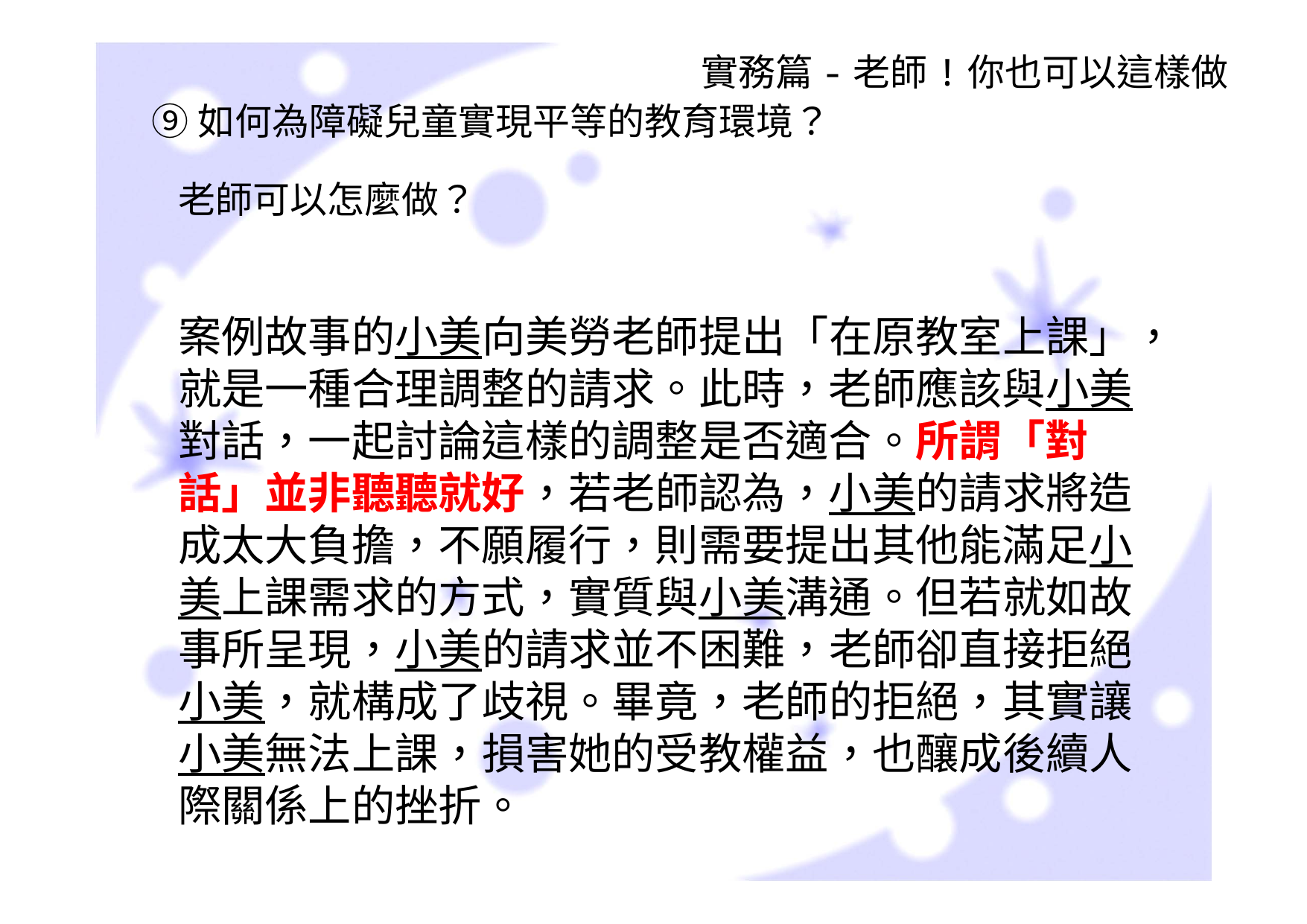

實務篇-老師!你也可以這樣做
 ⑨如何為障礙兒童實現平等的教育環境？
老師可以怎麼做？
案例故事的小美向美勞老師提出「在原教室上課」，就是一種合理調整的請求。此時，老師應該與小美對話，一起討論這樣的調整是否適合。所謂「對話」並非聽聽就好，若老師認為，小美的請求將造成太大負擔，不願履行，則需要提出其他能滿足小美上課需求的方式，實質與小美溝通。但若就如故事所呈現，小美的請求並不困難，老師卻直接拒絕小美，就構成了歧視。畢竟，老師的拒絕，其實讓小美無法上課，損害她的受教權益，也釀成後續人際關係上的挫折。